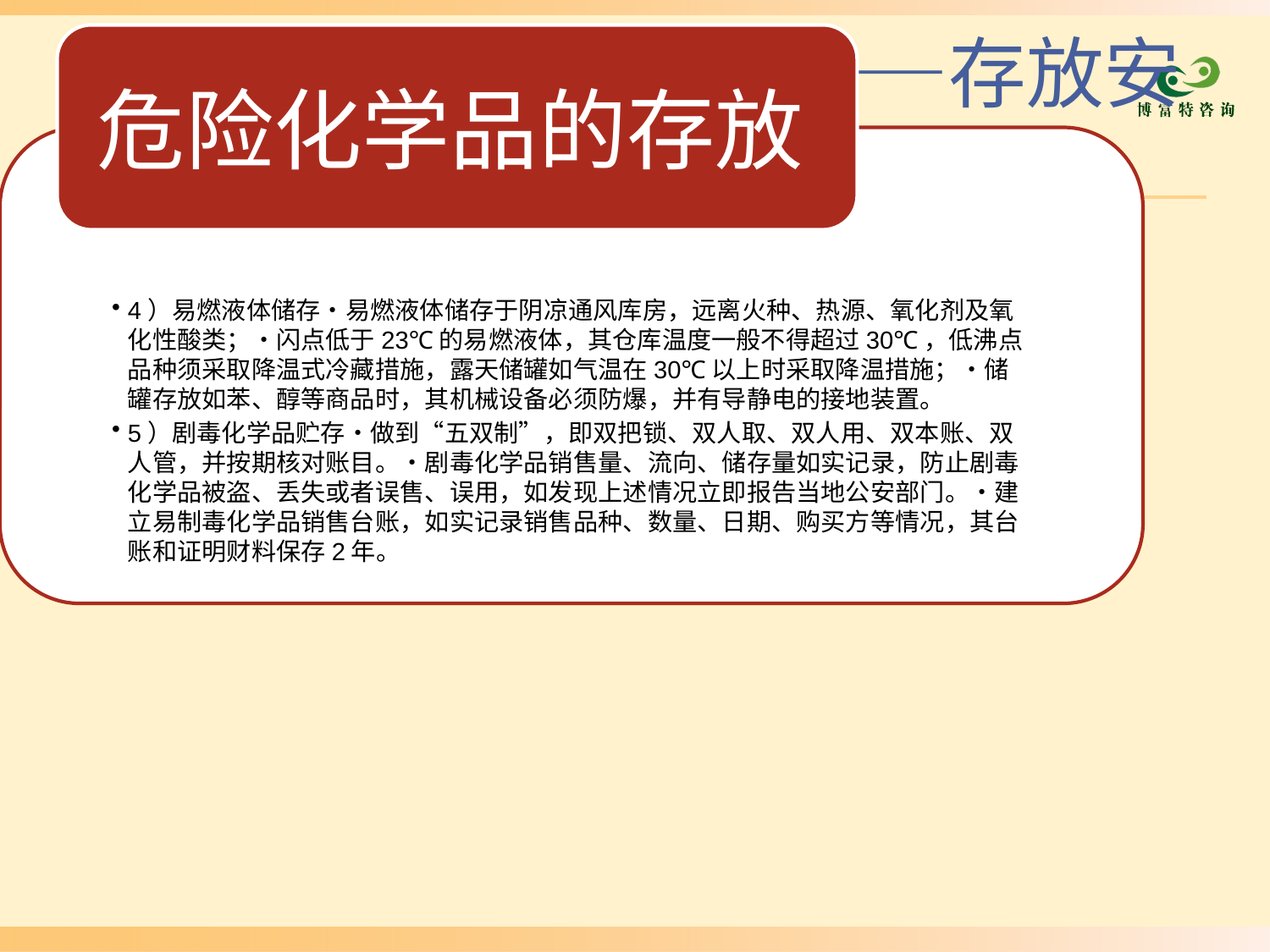

# 3.危化品的安全管理——存放安全
4）易燃液体储存•易燃液体储存于阴凉通风库房，远离火种、热源、氧化剂及氧化性酸类；•闪点低于23℃的易燃液体，其仓库温度一般不得超过30℃，低沸点品种须采取降温式冷藏措施，露天储罐如气温在30℃以上时采取降温措施；•储罐存放如苯、醇等商品时，其机械设备必须防爆，并有导静电的接地装置。
5）剧毒化学品贮存•做到“五双制”，即双把锁、双人取、双人用、双本账、双人管，并按期核对账目。•剧毒化学品销售量、流向、储存量如实记录，防止剧毒化学品被盗、丢失或者误售、误用，如发现上述情况立即报告当地公安部门。•建立易制毒化学品销售台账，如实记录销售品种、数量、日期、购买方等情况，其台账和证明财料保存2年。
危险化学品的存放